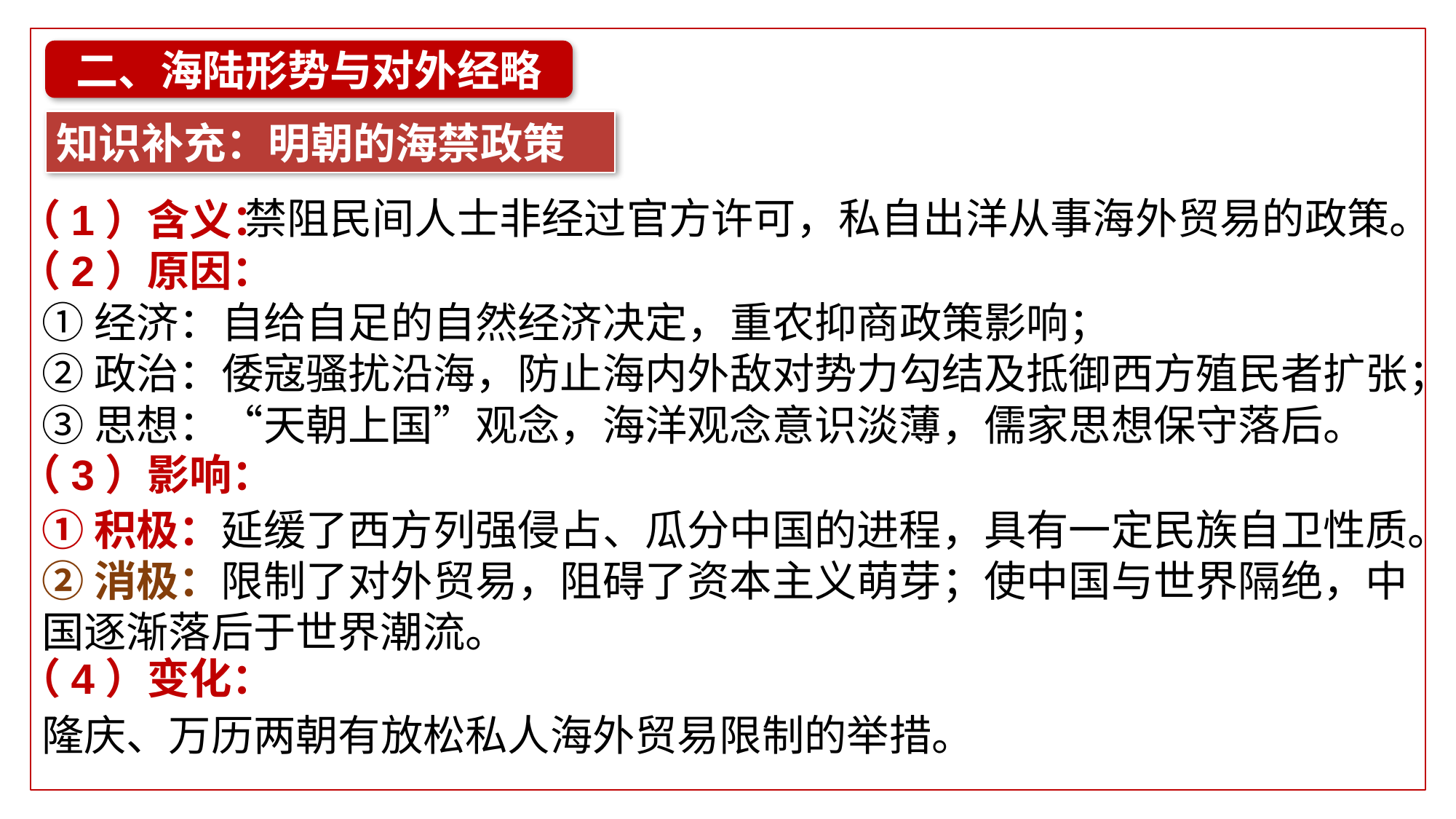

二、海陆形势与对外经略
知识补充：明朝的海禁政策
禁阻民间人士非经过官方许可，私自出洋从事海外贸易的政策。
（1）含义：
（2）原因：

（3）影响：

（4）变化：
①经济：自给自足的自然经济决定，重农抑商政策影响；
②政治：倭寇骚扰沿海，防止海内外敌对势力勾结及抵御西方殖民者扩张；
③思想：“天朝上国”观念，海洋观念意识淡薄，儒家思想保守落后。
①积极：延缓了西方列强侵占、瓜分中国的进程，具有一定民族自卫性质。
②消极：限制了对外贸易，阻碍了资本主义萌芽；使中国与世界隔绝，中国逐渐落后于世界潮流。
隆庆、万历两朝有放松私人海外贸易限制的举措。